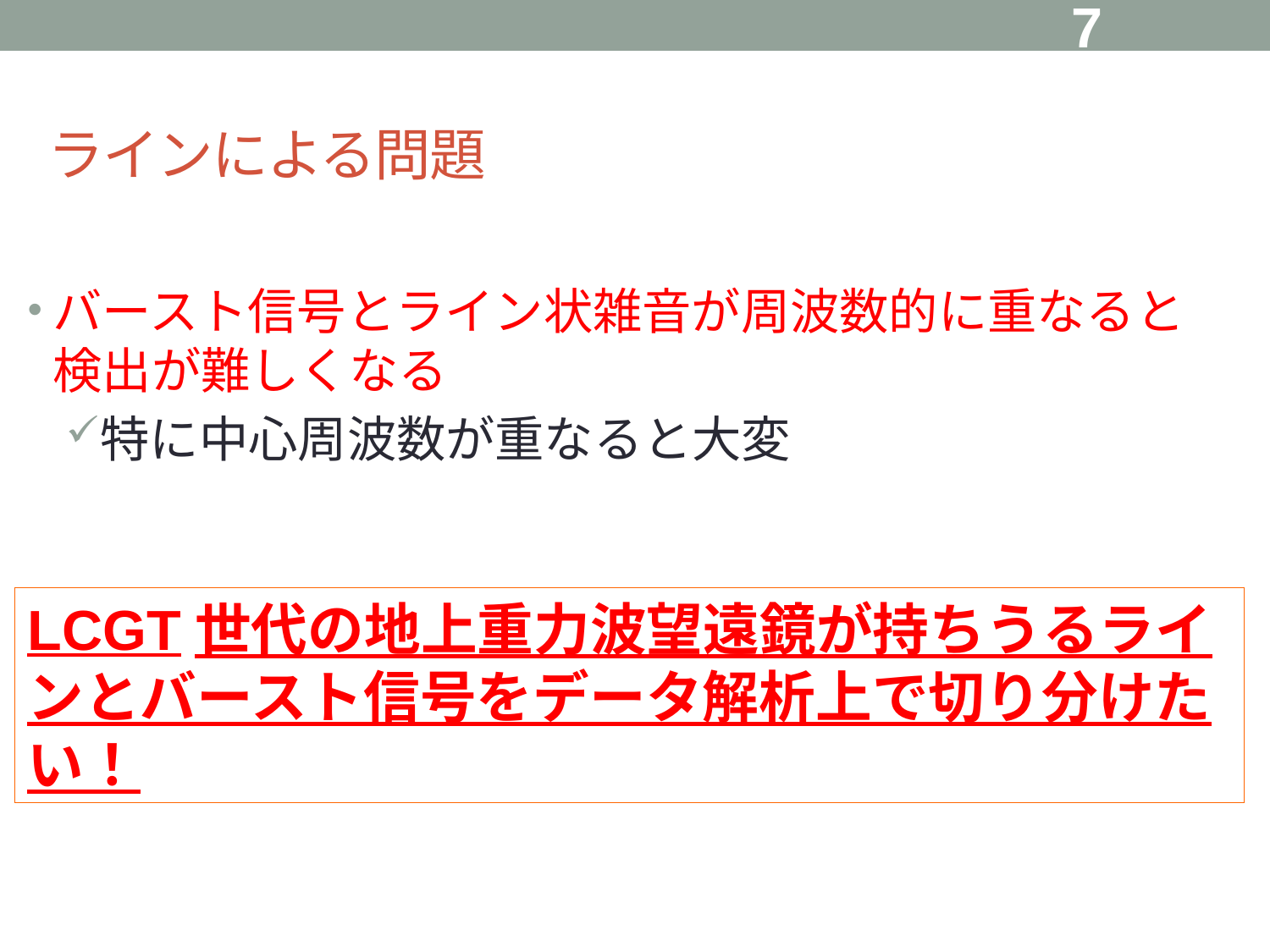

7
# ラインによる問題
バースト信号とライン状雑音が周波数的に重なると検出が難しくなる
特に中心周波数が重なると大変

LCGT世代の地上重力波望遠鏡が持ちうるラインとバースト信号をデータ解析上で切り分けたい！